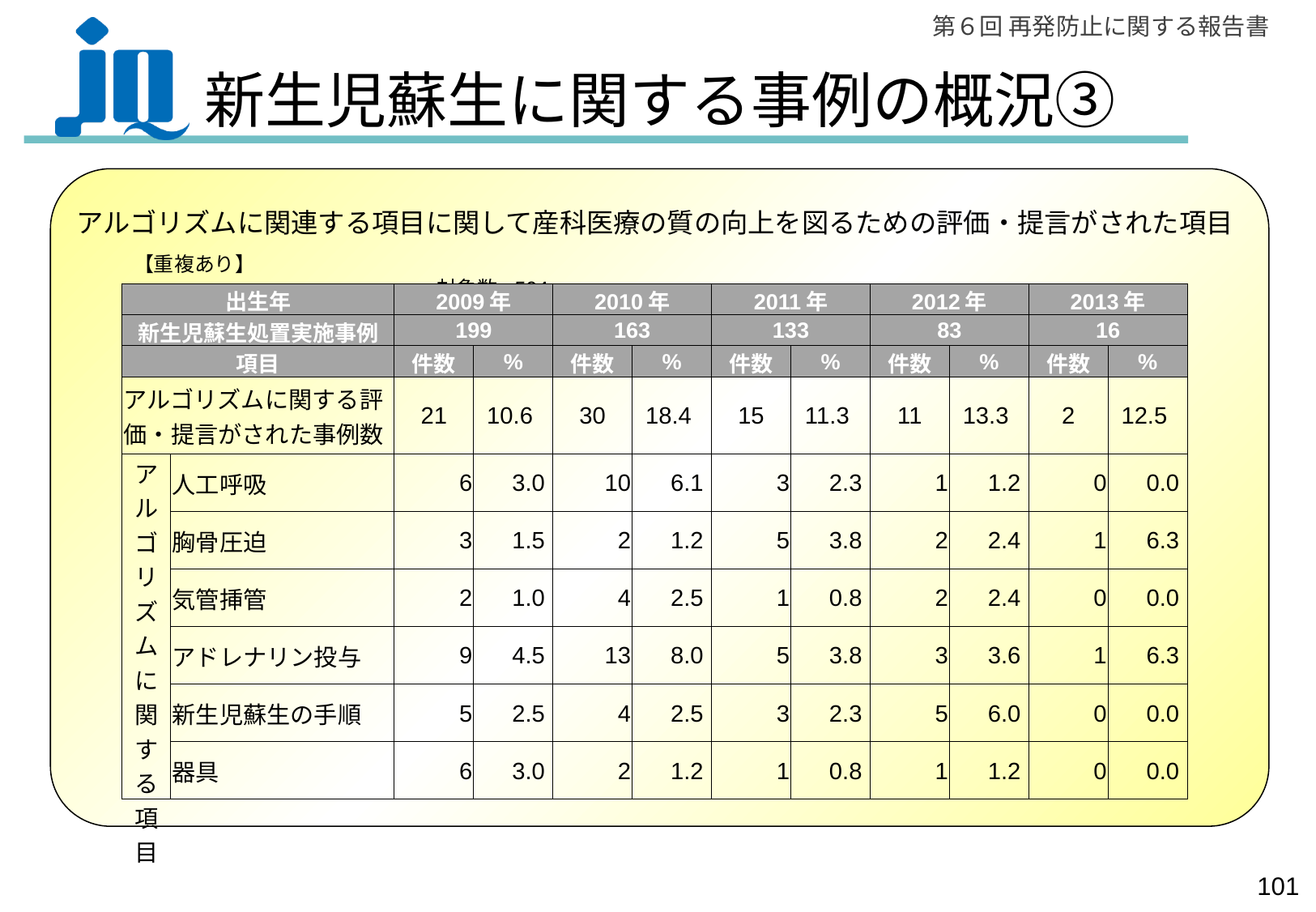

新生児蘇生に関する事例の概況③

アルゴリズムに関連する項目に関して産科医療の質の向上を図るための評価・提言がされた項目
【重複あり】　　　　　　　　　　　　　　　　　　　　　　　　　　　　　　　　　　　　　　　　　　　　　　　　　　　　　　　　　　　　　対象数=594
| 出生年 |  | 2009年 |  | 2010年 |  | 2011年 |  | 2012年 |  | 2013年 |  |
| --- | --- | --- | --- | --- | --- | --- | --- | --- | --- | --- | --- |
| 新生児蘇生処置実施事例 |  | 199 |  | 163 |  | 133 |  | 83 |  | 16 |  |
| 項目 |  | 件数 | % | 件数 | % | 件数 | % | 件数 | % | 件数 | % |
| アルゴリズムに関する評価・提言がされた事例数 |  | 21 | 10.6 | 30 | 18.4 | 15 | 11.3 | 11 | 13.3 | 2 | 12.5 |
| アルゴリズムに関する項目 | 人工呼吸 | 6 | 3.0 | 10 | 6.1 | 3 | 2.3 | 1 | 1.2 | 0 | 0.0 |
|  | 胸骨圧迫 | 3 | 1.5 | 2 | 1.2 | 5 | 3.8 | 2 | 2.4 | 1 | 6.3 |
|  | 気管挿管 | 2 | 1.0 | 4 | 2.5 | 1 | 0.8 | 2 | 2.4 | 0 | 0.0 |
|  | アドレナリン投与 | 9 | 4.5 | 13 | 8.0 | 5 | 3.8 | 3 | 3.6 | 1 | 6.3 |
|  | 新生児蘇生の手順 | 5 | 2.5 | 4 | 2.5 | 3 | 2.3 | 5 | 6.0 | 0 | 0.0 |
|  | 器具 | 6 | 3.0 | 2 | 1.2 | 1 | 0.8 | 1 | 1.2 | 0 | 0.0 |
101